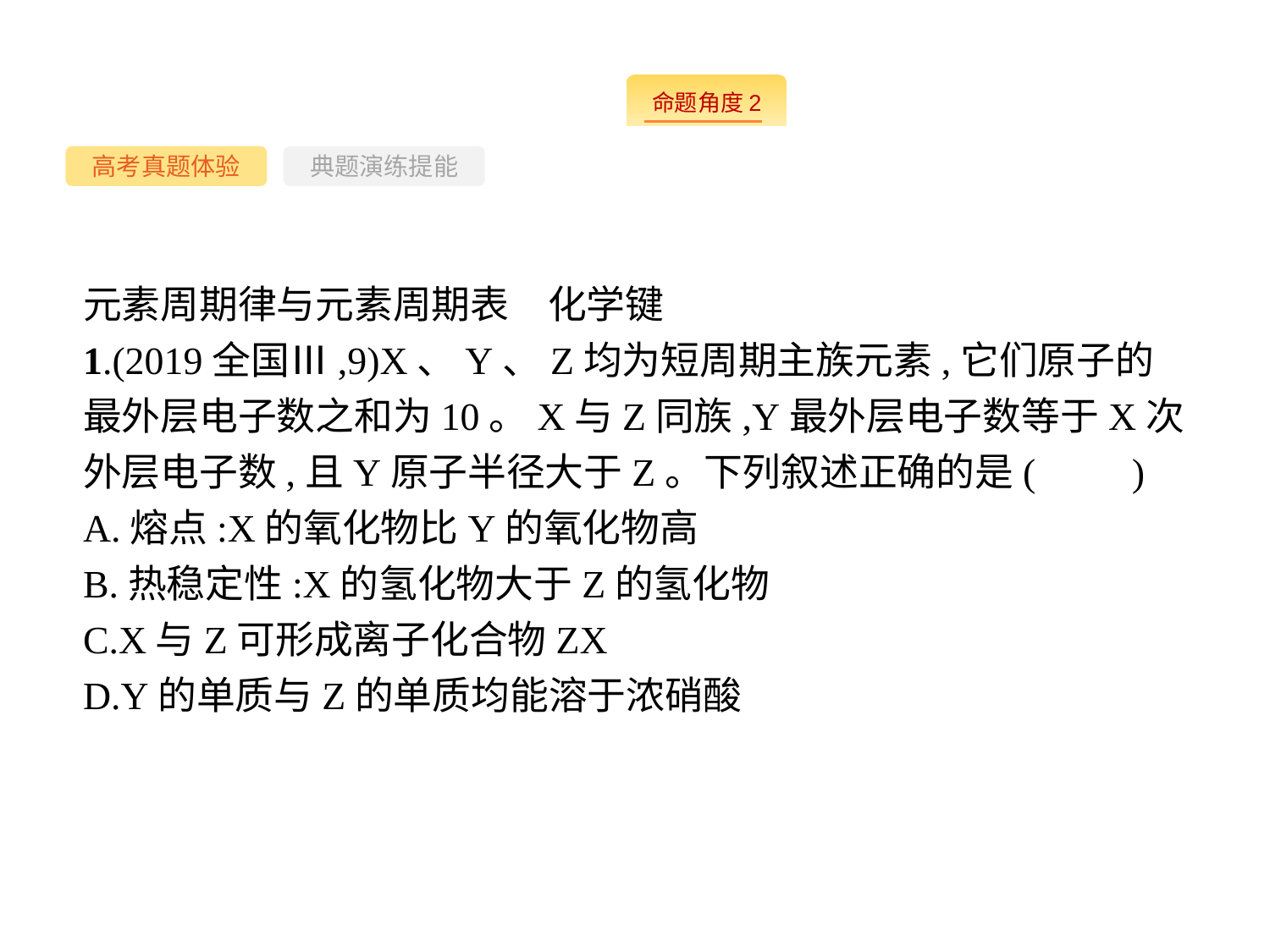

-33-
高考真题体验
典题演练提能
元素周期律与元素周期表　化学键
1.(2019全国Ⅲ,9)X、Y、Z均为短周期主族元素,它们原子的最外层电子数之和为10。X与Z同族,Y最外层电子数等于X次外层电子数,且Y原子半径大于Z。下列叙述正确的是(　　)
A.熔点:X的氧化物比Y的氧化物高
B.热稳定性:X的氢化物大于Z的氢化物
C.X与Z可形成离子化合物ZX
D.Y的单质与Z的单质均能溶于浓硝酸